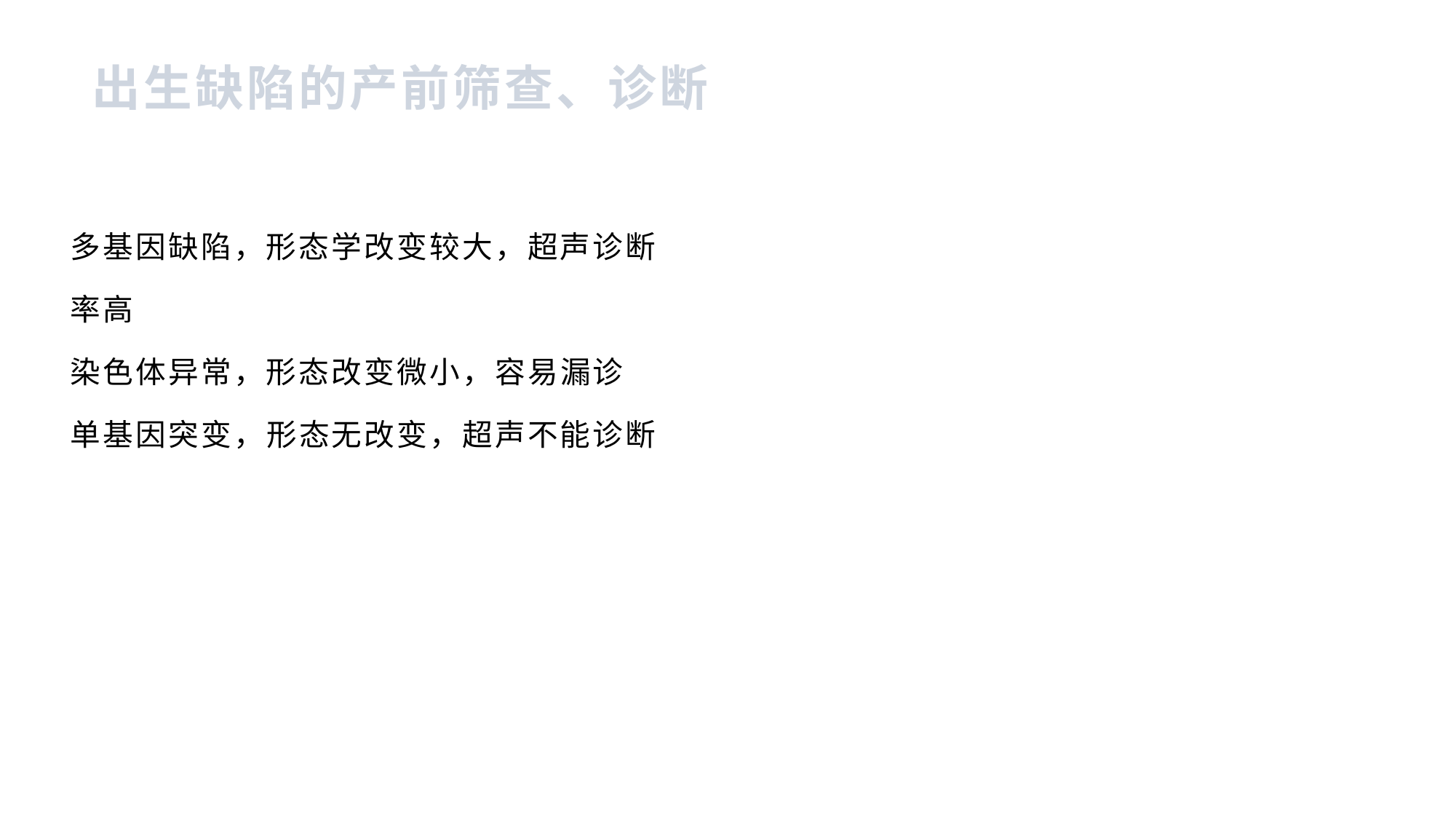

# 出生缺陷的产前筛查、诊断

多基因缺陷，形态学改变较大，超声诊断
率高
染色体异常，形态改变微小，容易漏诊
单基因突变，形态无改变，超声不能诊断